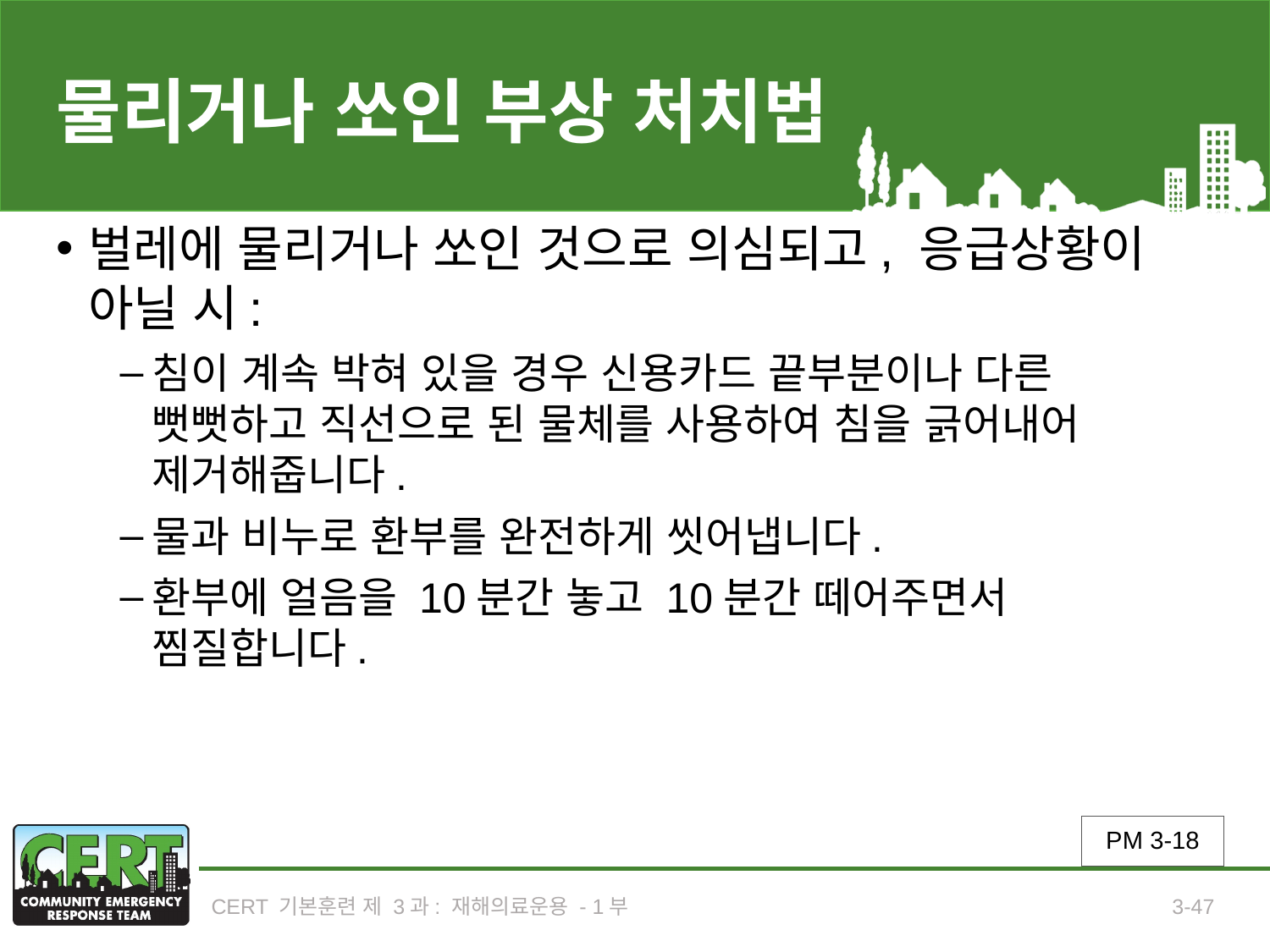

# 물리거나 쏘인 부상 처치법
벌레에 물리거나 쏘인 것으로 의심되고, 응급상황이 아닐 시:
침이 계속 박혀 있을 경우 신용카드 끝부분이나 다른 뻣뻣하고 직선으로 된 물체를 사용하여 침을 긁어내어 제거해줍니다.
물과 비누로 환부를 완전하게 씻어냅니다.
환부에 얼음을 10분간 놓고 10분간 떼어주면서 찜질합니다.

PM 3-18
CERT 기본훈련 제 3과: 재해의료운용 - 1부
3-47